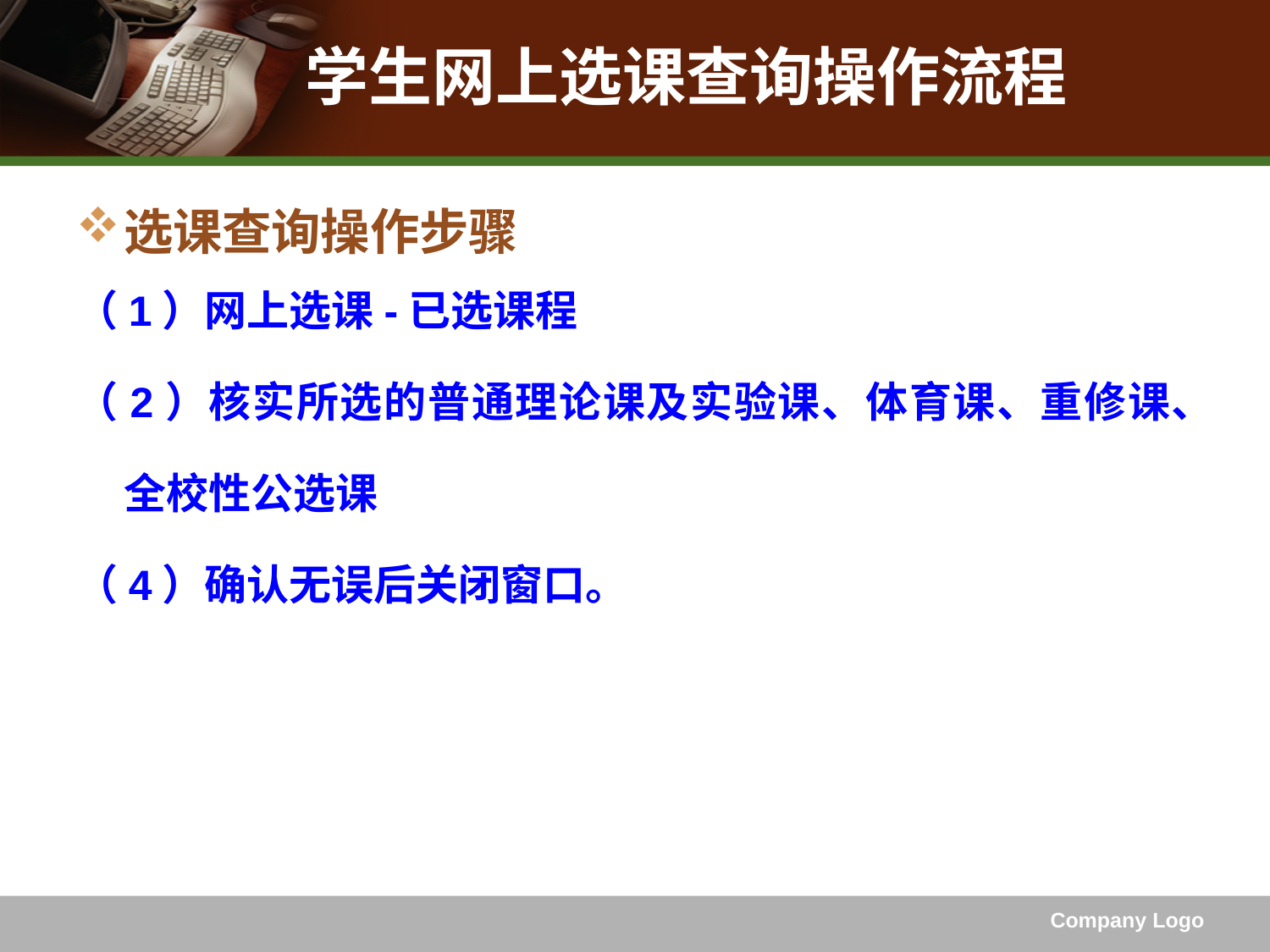

# 学生网上选课查询操作流程
选课查询操作步骤
（1）网上选课-已选课程
（2）核实所选的普通理论课及实验课、体育课、重修课、全校性公选课
（4）确认无误后关闭窗口。
Company Logo